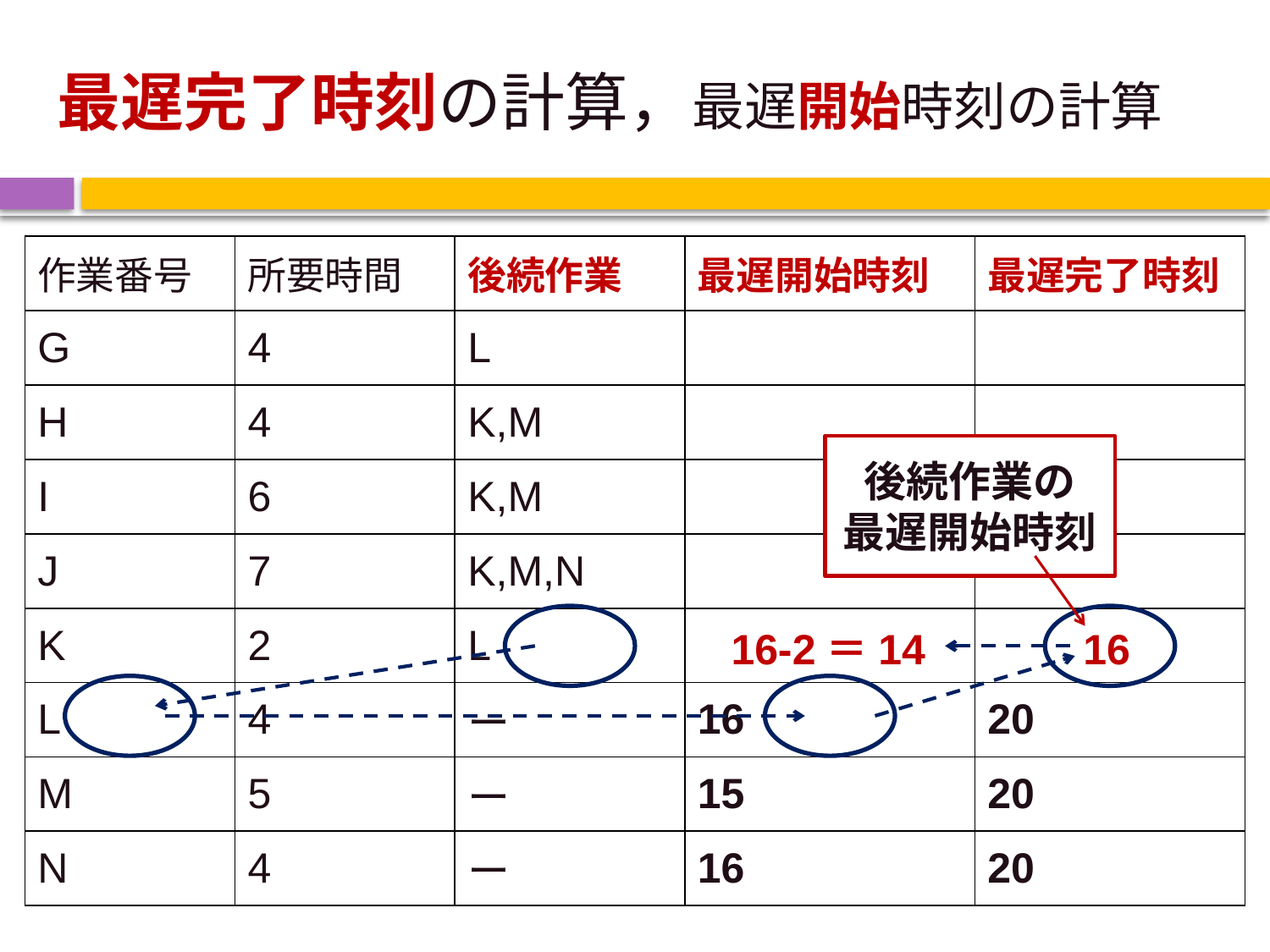

# 最遅完了時刻の計算，最遅開始時刻の計算
| 作業番号 | 所要時間 | 後続作業 | 最遅開始時刻 | 最遅完了時刻 |
| --- | --- | --- | --- | --- |
| G | 4 | L |  |  |
| H | 4 | K,M |  |  |
| I | 6 | K,M |  |  |
| J | 7 | K,M,N |  |  |
| K | 2 | L |  |  |
| L | 4 | ー | 16 | 20 |
| M | 5 | ー | 15 | 20 |
| N | 4 | ー | 16 | 20 |
後続作業の
最遅開始時刻

16-2＝14
16